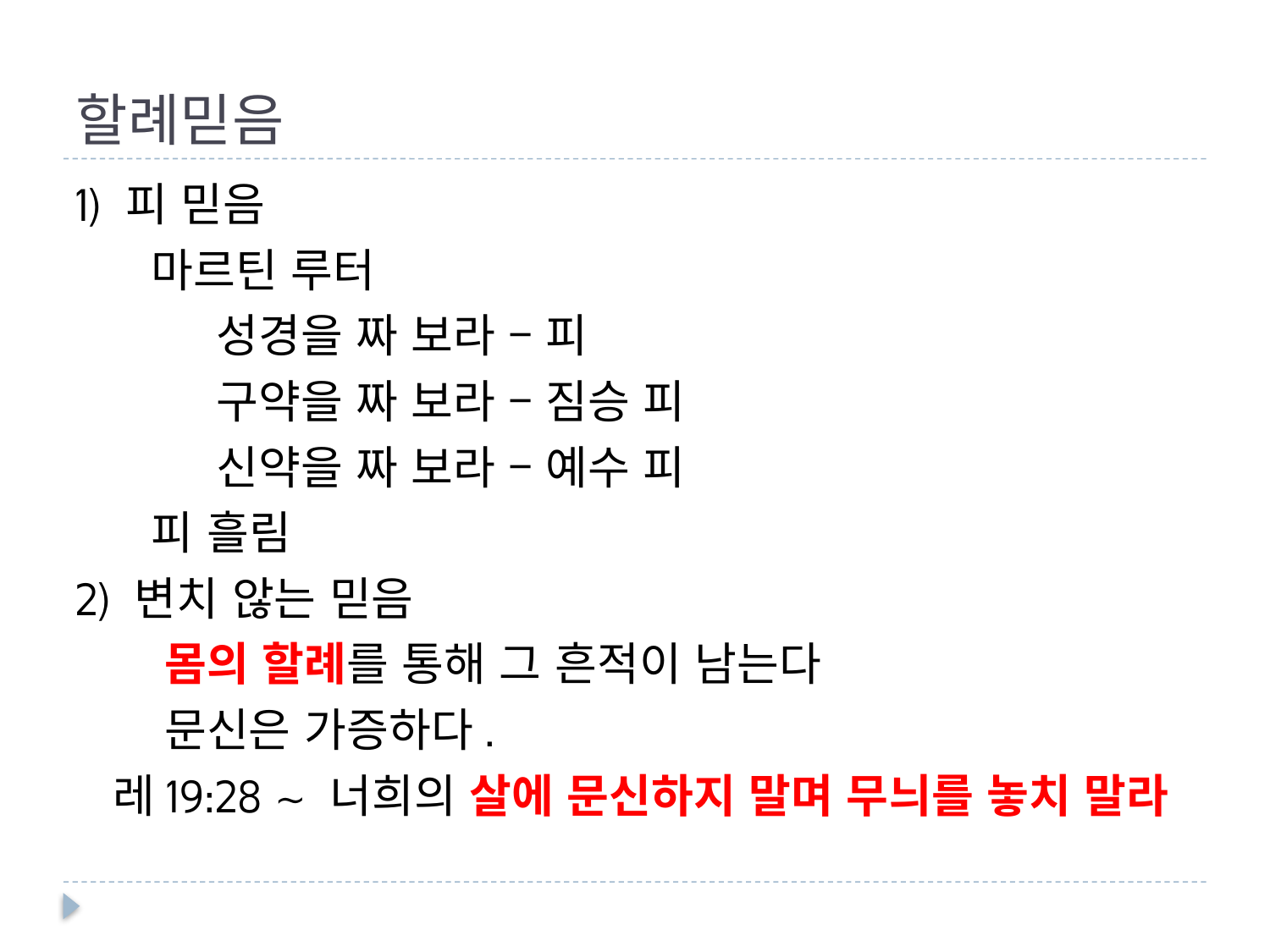

# 할례믿음
1) 피 믿음
     마르틴 루터
          성경을 짜 보라 – 피
          구약을 짜 보라 – 짐승 피
          신약을 짜 보라 – 예수 피
     피 흘림
2) 변치 않는 믿음
      몸의 할례를 통해 그 흔적이 남는다
      문신은 가증하다.
  레19:28 ~ 너희의 살에 문신하지 말며 무늬를 놓치 말라